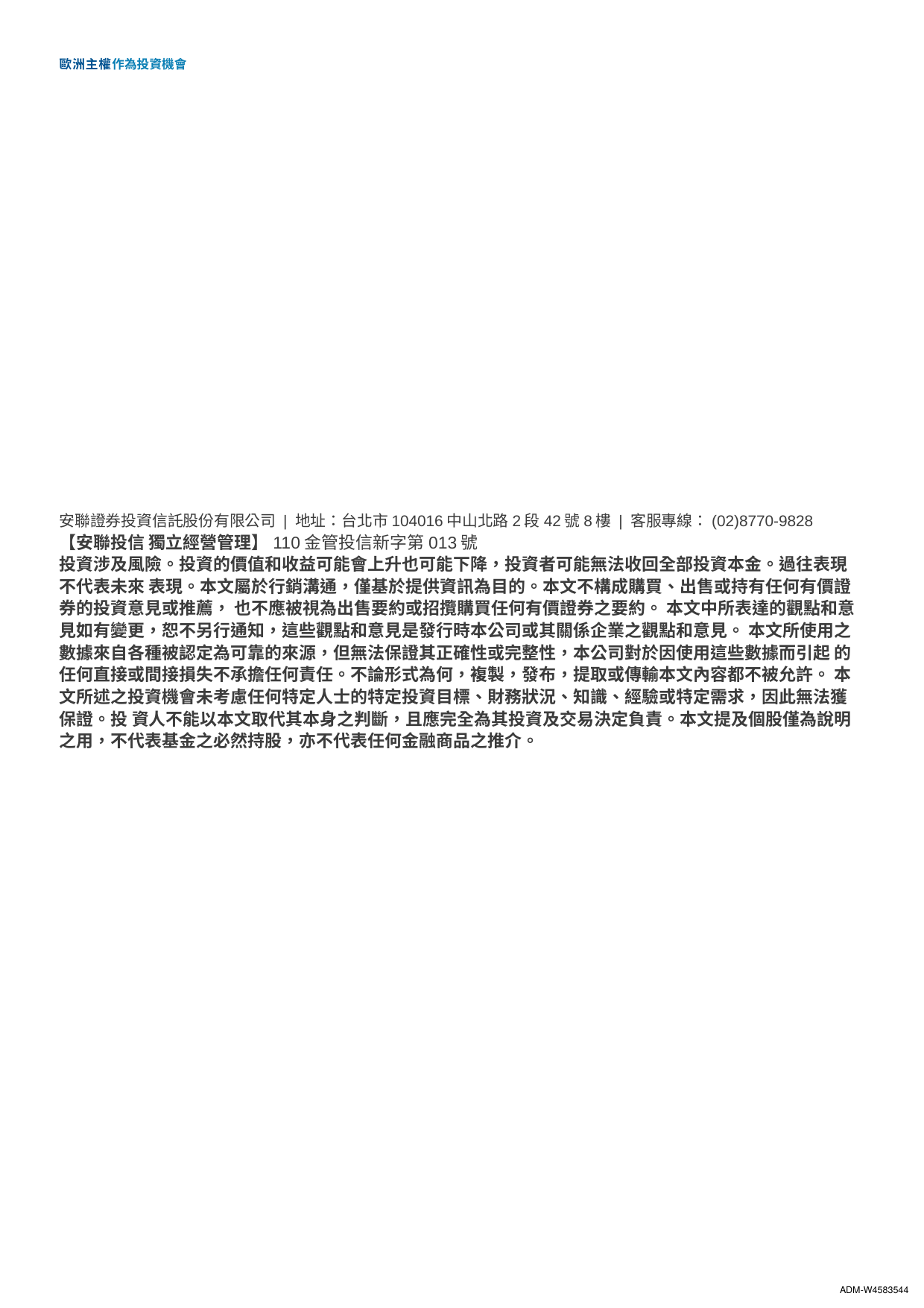

歐洲主權作為投資機會
安聯證券投資信託股份有限公司 | 地址：台北市104016中山北路2段42號8樓 | 客服專線：(02)8770-9828
【安聯投信 獨立經營管理】110金管投信新字第013號
投資涉及風險。投資的價值和收益可能會上升也可能下降，投資者可能無法收回全部投資本金。過往表現不代表未來 表現。本文屬於行銷溝通，僅基於提供資訊為目的。本文不構成購買、出售或持有任何有價證券的投資意見或推薦， 也不應被視為出售要約或招攬購買任何有價證券之要約。 本文中所表達的觀點和意見如有變更，恕不另行通知，這些觀點和意見是發行時本公司或其關係企業之觀點和意見。 本文所使用之數據來自各種被認定為可靠的來源，但無法保證其正確性或完整性，本公司對於因使用這些數據而引起 的任何直接或間接損失不承擔任何責任。不論形式為何，複製，發布，提取或傳輸本文內容都不被允許。 本文所述之投資機會未考慮任何特定人士的特定投資目標、財務狀況、知識、經驗或特定需求，因此無法獲保證。投 資人不能以本文取代其本身之判斷，且應完全為其投資及交易決定負責。本文提及個股僅為說明之用，不代表基金之必然持股，亦不代表任何金融商品之推介。
ADM-W4583544